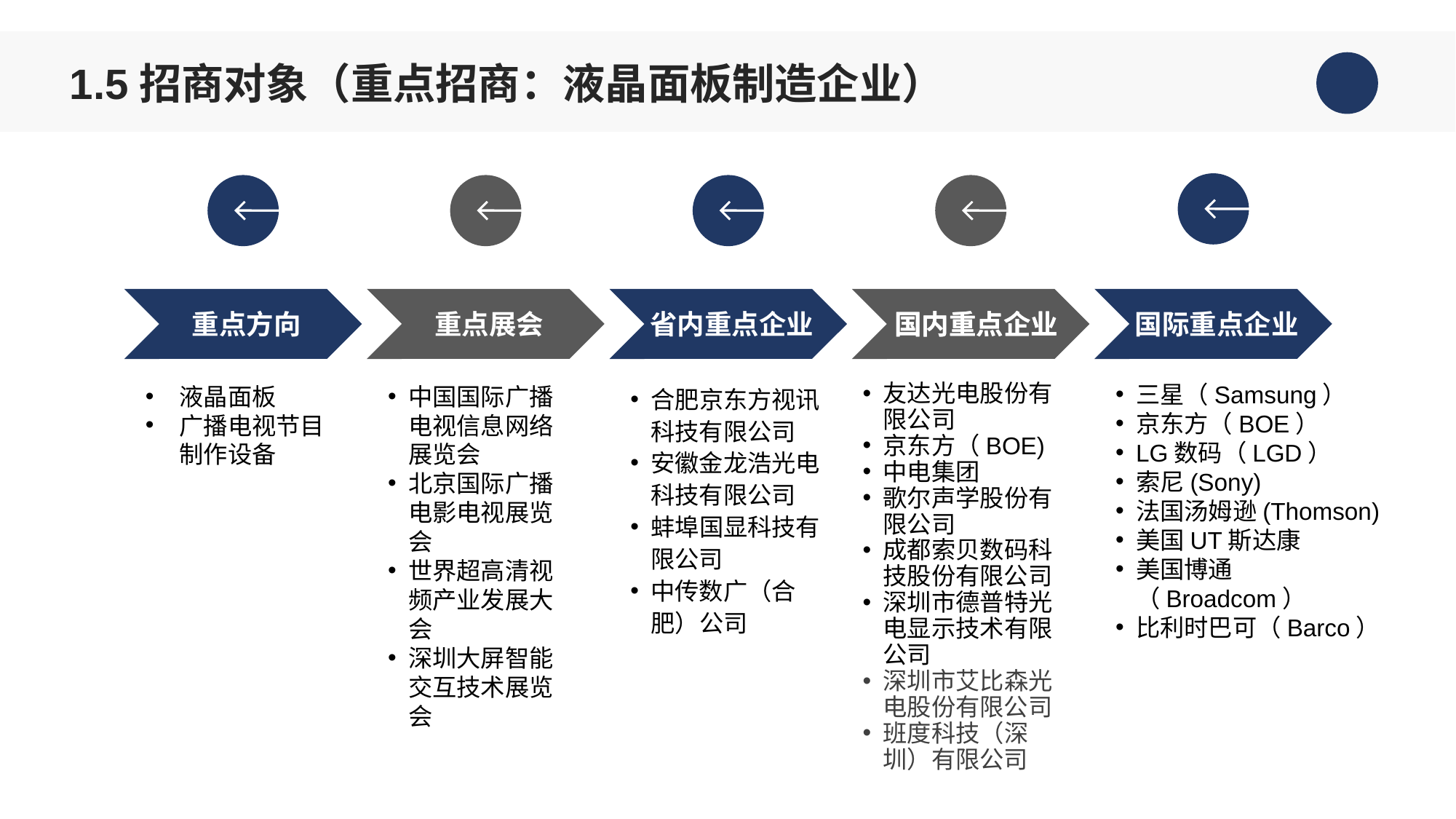

1.5招商对象（重点招商：液晶面板制造企业）

重点方向
重点展会
省内重点企业
国内重点企业
国内重点企业
国际重点企业
三星（Samsung）
京东方（BOE）
LG数码（LGD）
索尼(Sony)
法国汤姆逊(Thomson)
美国UT斯达康
美国博通（Broadcom）
比利时巴可（Barco）
液晶面板
广播电视节目制作设备

中国国际广播电视信息网络展览会
北京国际广播电影电视展览会
世界超高清视频产业发展大会
深圳大屏智能交互技术展览会
合肥京东方视讯科技有限公司
安徽金龙浩光电科技有限公司
蚌埠国显科技有限公司
中传数广（合肥）公司

友达光电股份有限公司
京东方（BOE)
中电集团
歌尔声学股份有限公司
成都索贝数码科技股份有限公司
深圳市德普特光电显示技术有限公司
深圳市艾比森光电股份有限公司
班度科技（深圳）有限公司